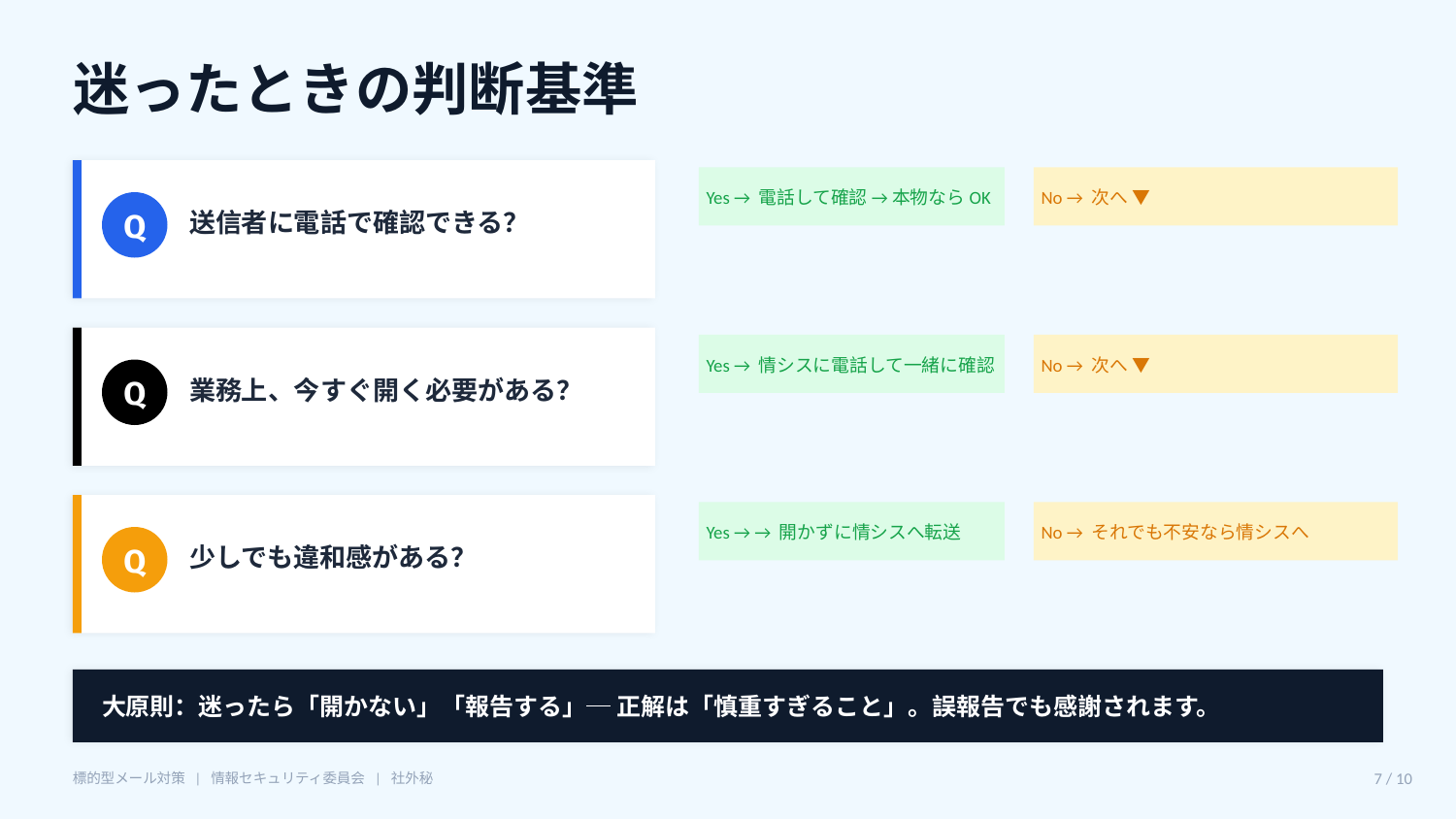

迷ったときの判断基準

Yes → 電話して確認 → 本物ならOK
No → 次へ ▼
送信者に電話で確認できる？

Q

Yes → 情シスに電話して一緒に確認
No → 次へ ▼
業務上、今すぐ開く必要がある？

Q

Yes → → 開かずに情シスへ転送
No → それでも不安なら情シスへ
少しでも違和感がある？

Q

大原則：迷ったら「開かない」「報告する」─ 正解は「慎重すぎること」。誤報告でも感謝されます。
標的型メール対策  |  情報セキュリティ委員会  |  社外秘
7 / 10